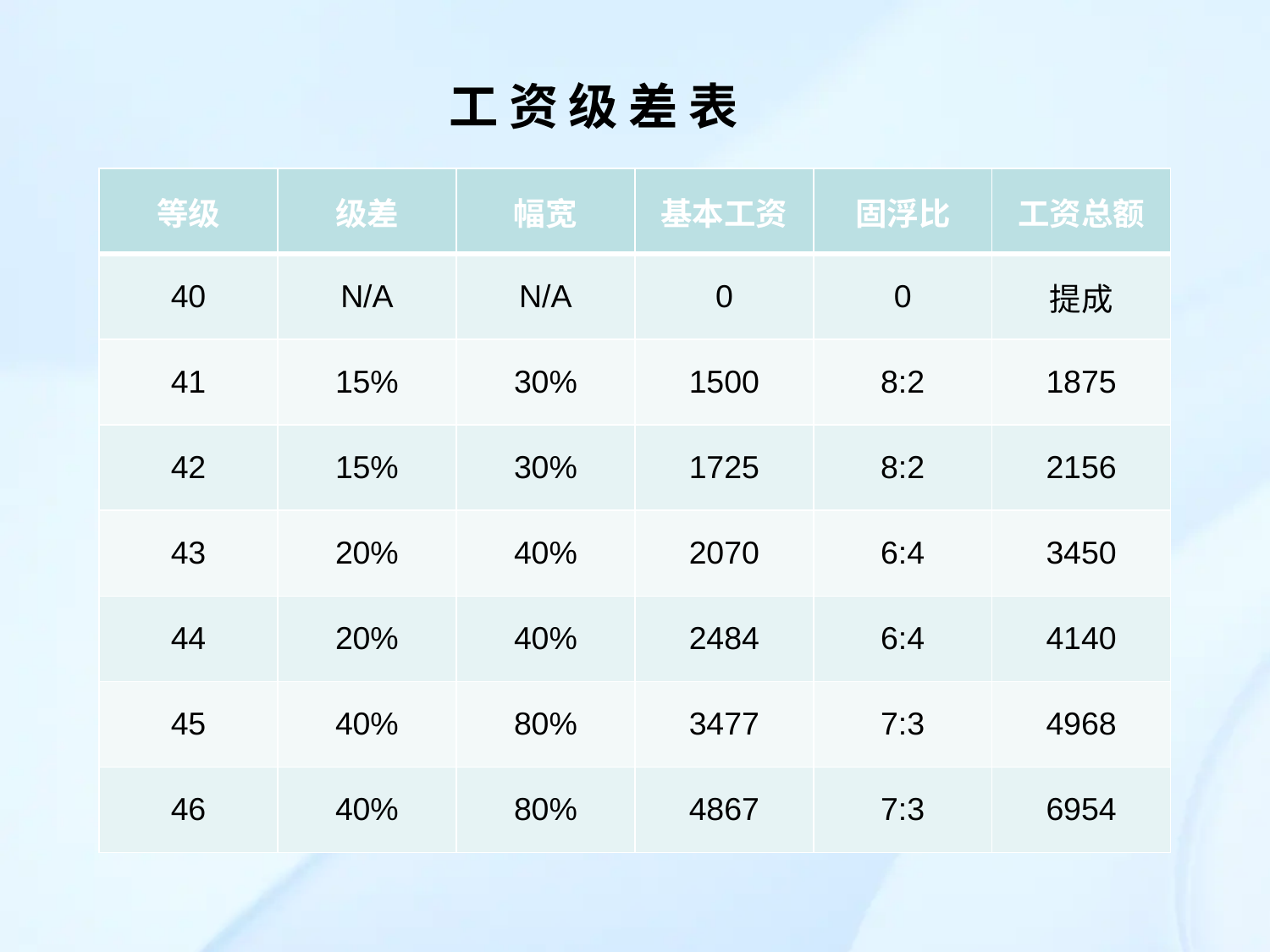

工资级差表
| 等级 | 级差 | 幅宽 | 基本工资 | 固浮比 | 工资总额 |
| --- | --- | --- | --- | --- | --- |
| 40 | N/A | N/A | 0 | 0 | 提成 |
| 41 | 15% | 30% | 1500 | 8:2 | 1875 |
| 42 | 15% | 30% | 1725 | 8:2 | 2156 |
| 43 | 20% | 40% | 2070 | 6:4 | 3450 |
| 44 | 20% | 40% | 2484 | 6:4 | 4140 |
| 45 | 40% | 80% | 3477 | 7:3 | 4968 |
| 46 | 40% | 80% | 4867 | 7:3 | 6954 |